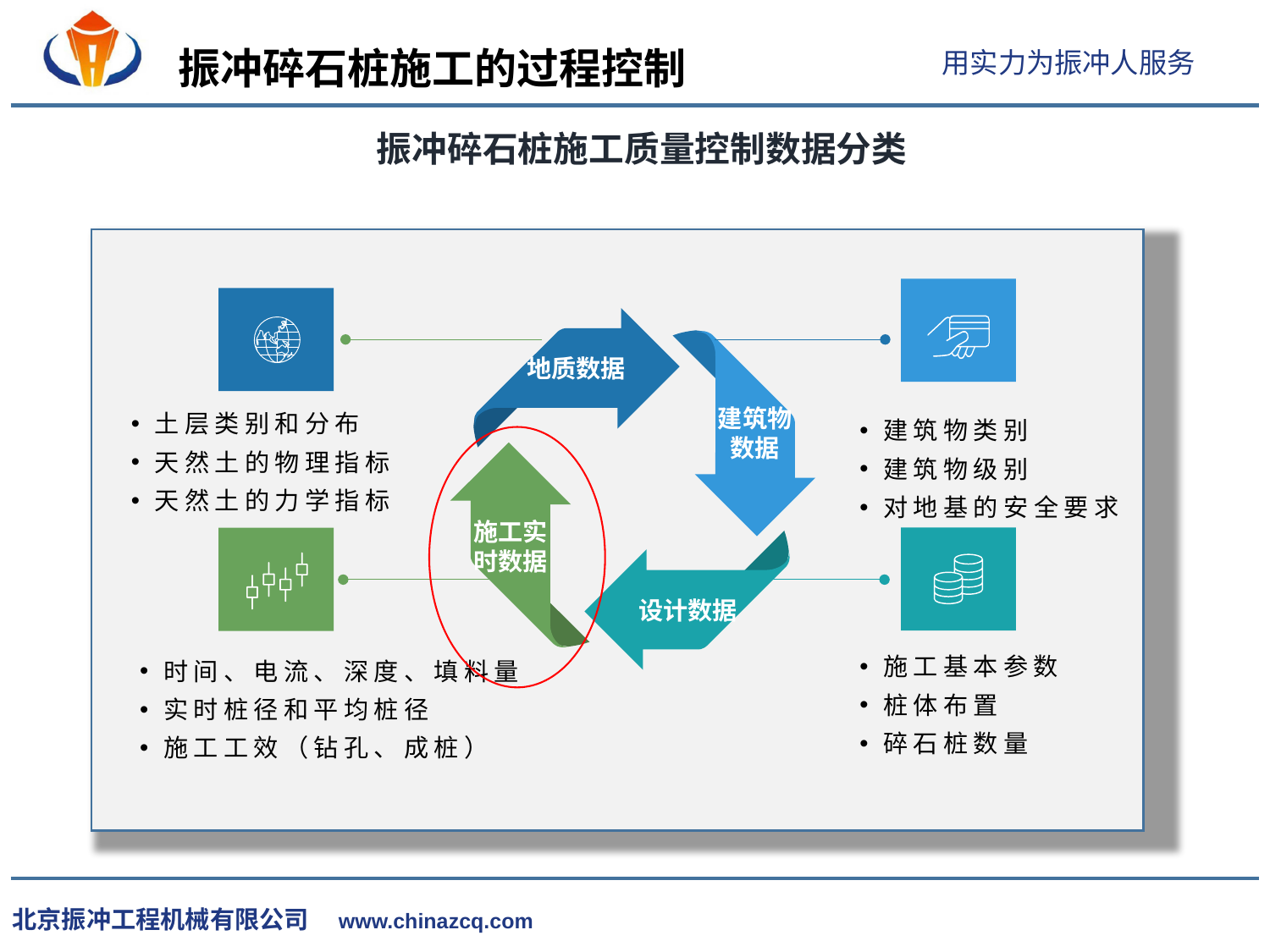

振冲碎石桩施工的过程控制
振冲碎石桩施工质量控制数据分类

地质数据

建筑物数据

土层类别和分布
天然土的物理指标
天然土的力学指标
建筑物类别
建筑物级别
对地基的安全要求

施工实
时数据

设计数据

施工基本参数
桩体布置
碎石桩数量
时间、电流、深度、填料量
实时桩径和平均桩径
施工工效（钻孔、成桩）